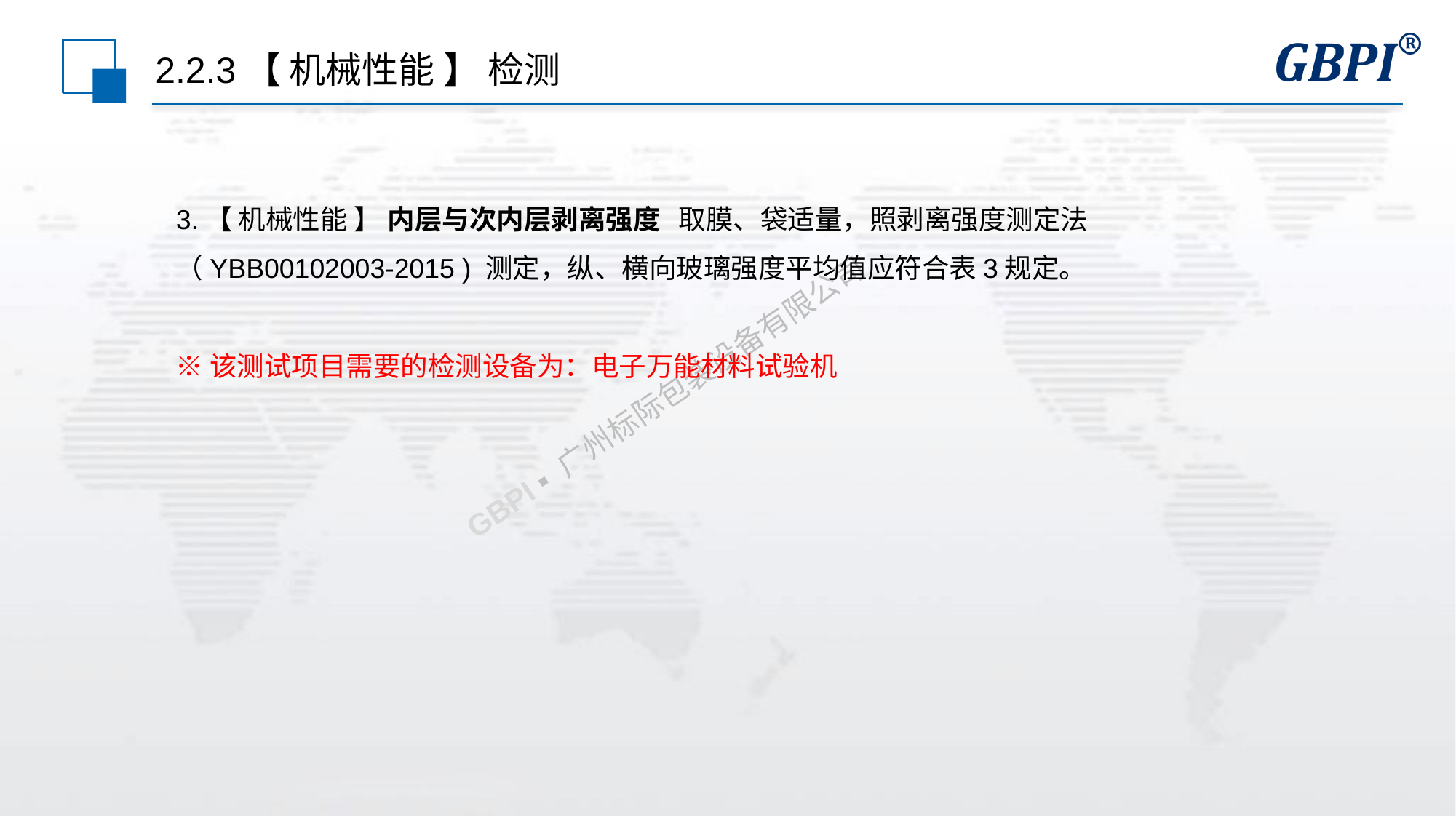

# 2.2.3【 机械性能 】 检测
3.【 机械性能 】 内层与次内层剥离强度   取膜、袋适量，照剥离强度测定法（YBB00102003-2015 ) 测定，纵、横向玻璃强度平均值应符合表3规定。

※该测试项目需要的检测设备为：电子万能材料试验机